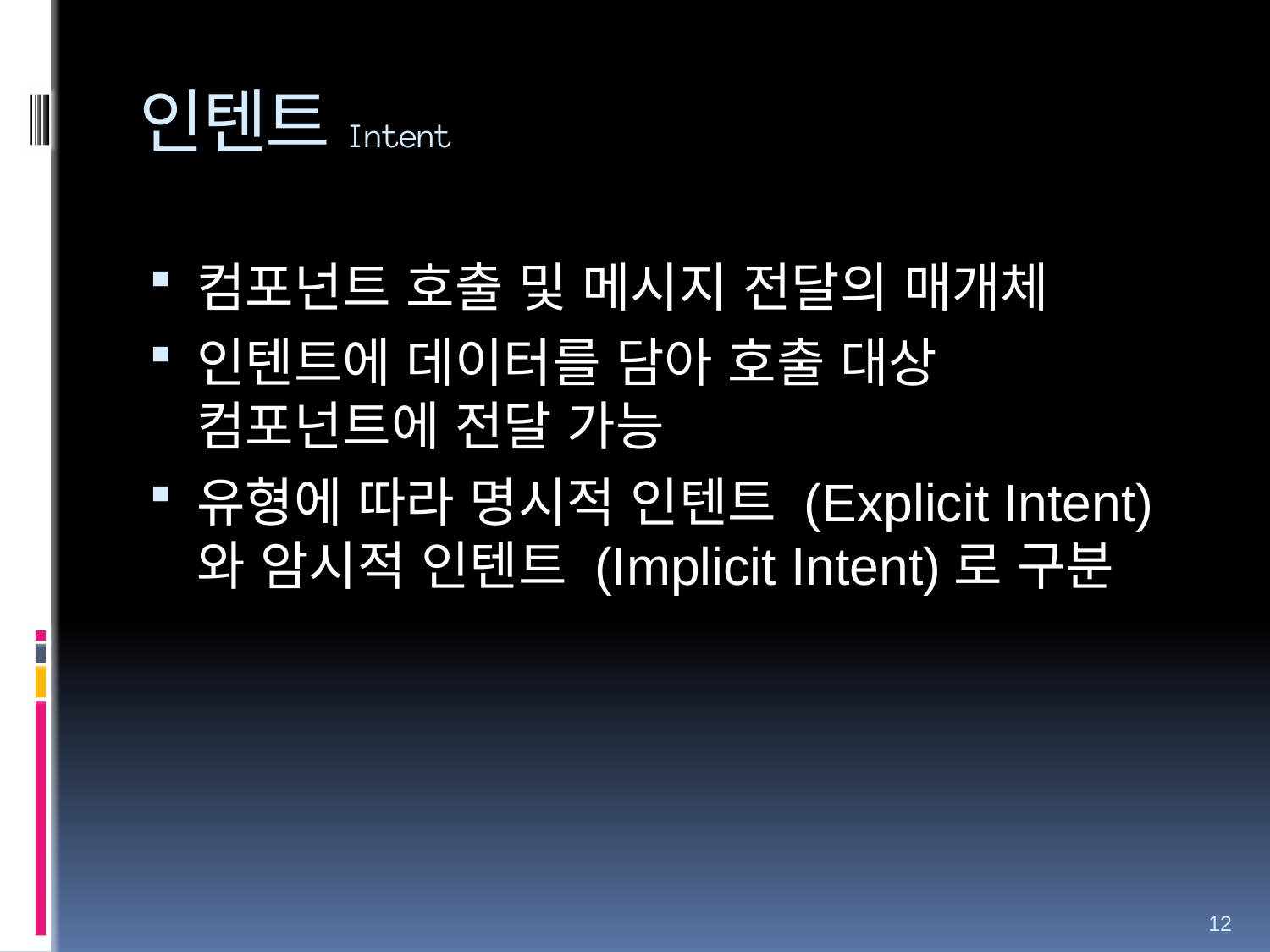

# 인텐트Intent
컴포넌트 호출 및 메시지 전달의 매개체
인텐트에 데이터를 담아 호출 대상 컴포넌트에 전달 가능
유형에 따라 명시적 인텐트 (Explicit Intent)와 암시적 인텐트 (Implicit Intent)로 구분
12